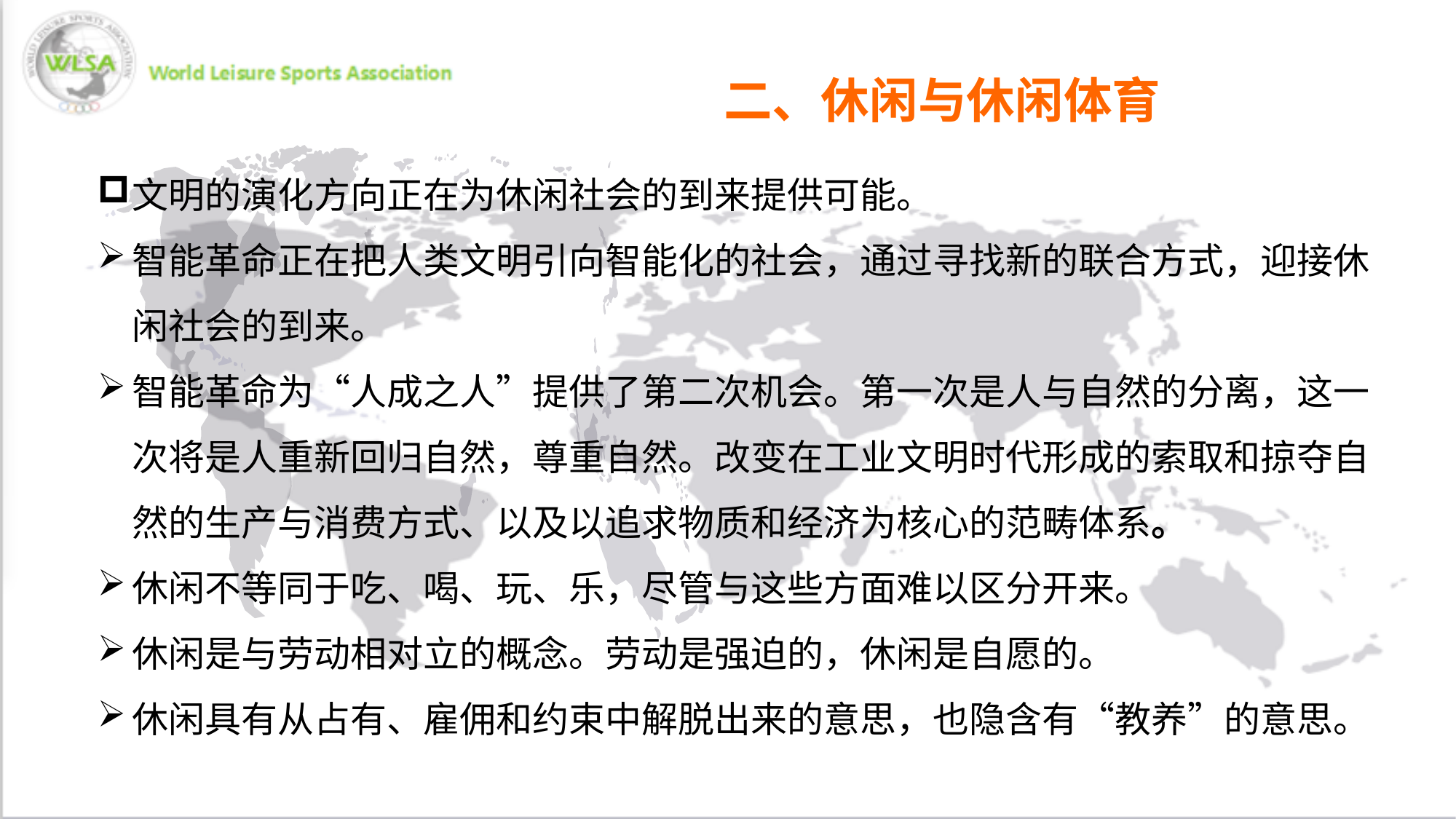

二、休闲与休闲体育

文明的演化方向正在为休闲社会的到来提供可能。
智能革命正在把人类文明引向智能化的社会，通过寻找新的联合方式，迎接休闲社会的到来。
智能革命为“人成之人”提供了第二次机会。第一次是人与自然的分离，这一次将是人重新回归自然，尊重自然。改变在工业文明时代形成的索取和掠夺自然的生产与消费方式、以及以追求物质和经济为核心的范畴体系。
休闲不等同于吃、喝、玩、乐，尽管与这些方面难以区分开来。
休闲是与劳动相对立的概念。劳动是强迫的，休闲是自愿的。
休闲具有从占有、雇佣和约束中解脱出来的意思，也隐含有“教养”的意思。